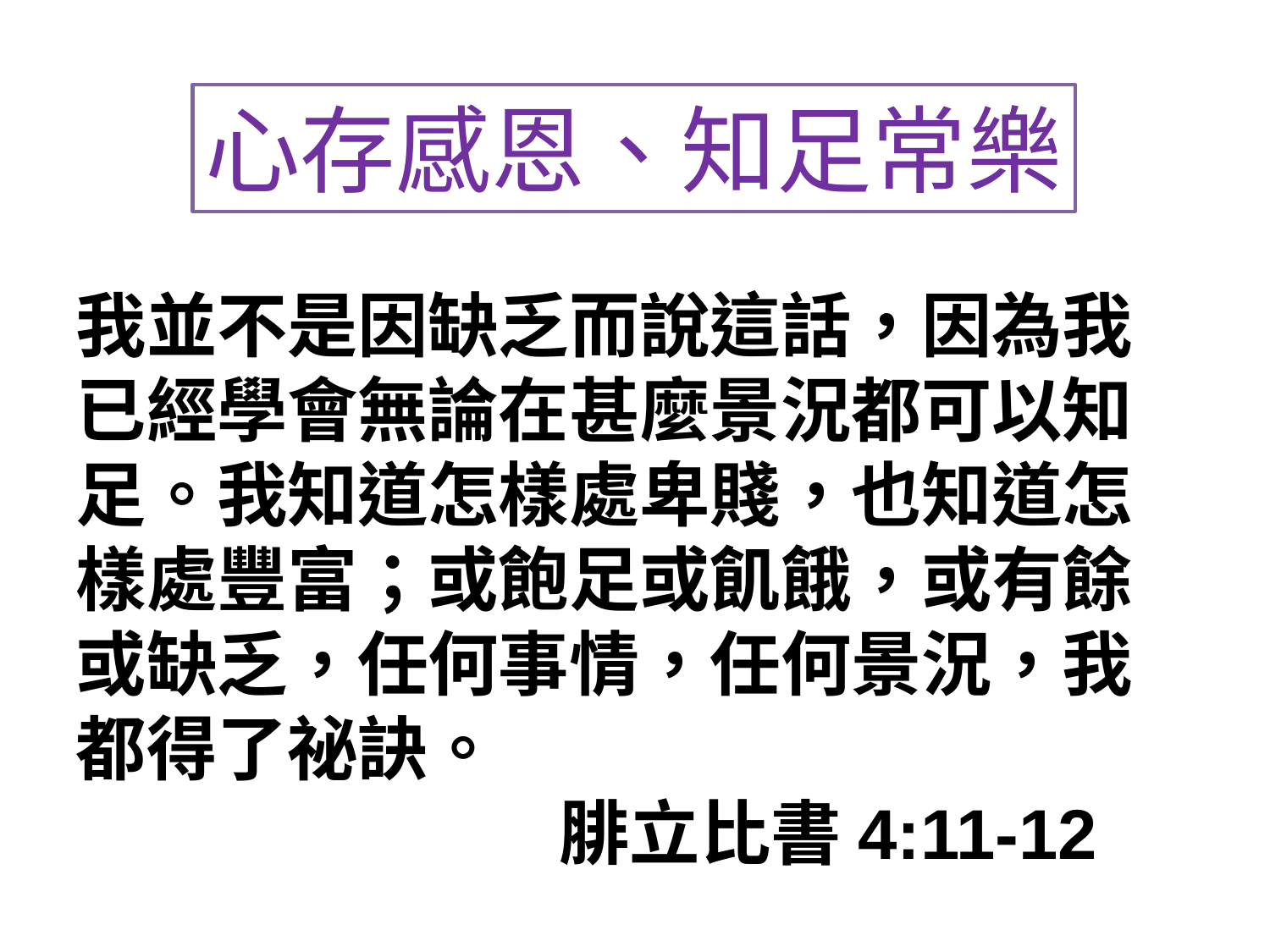

心存感恩、知足常樂
我並不是因缺乏而說這話，因為我已經學會無論在甚麼景況都可以知足。我知道怎樣處卑賤，也知道怎樣處豐富；或飽足或飢餓，或有餘或缺乏，任何事情，任何景況，我都得了祕訣。
                             腓立比書4:11-12